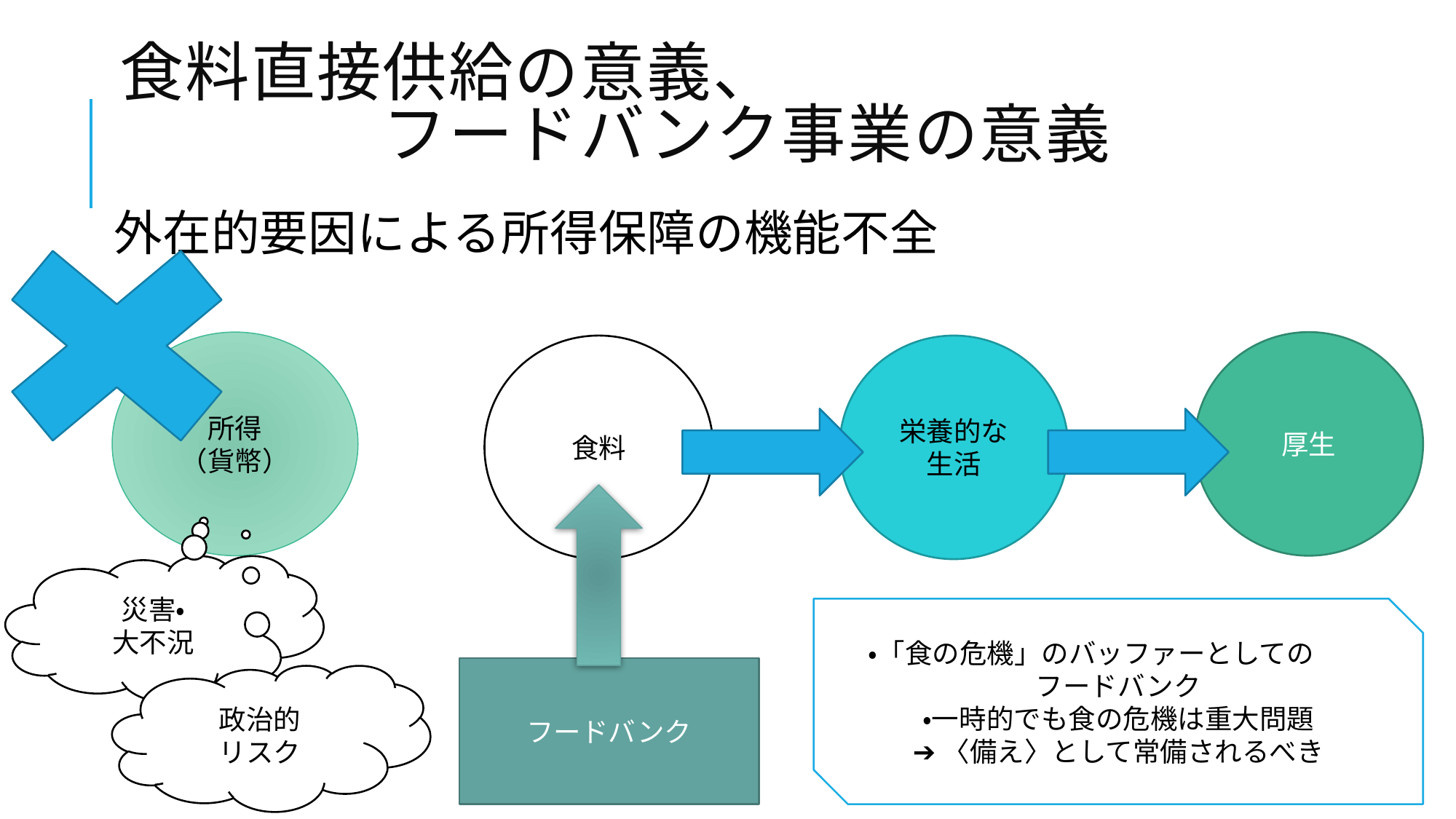

# 食料直接供給の意義、 　　　　フードバンク事業の意義
外在的要因による所得保障の機能不全

所得
（貨幣）
厚生
食料
栄養的な
生活

災害・
大不況
・「食の危機」のバッファーとしての　　フードバンク
・一時的でも食の危機は重大問題
➔〈備え〉として常備されるべき
フードバンク
政治的
リスク